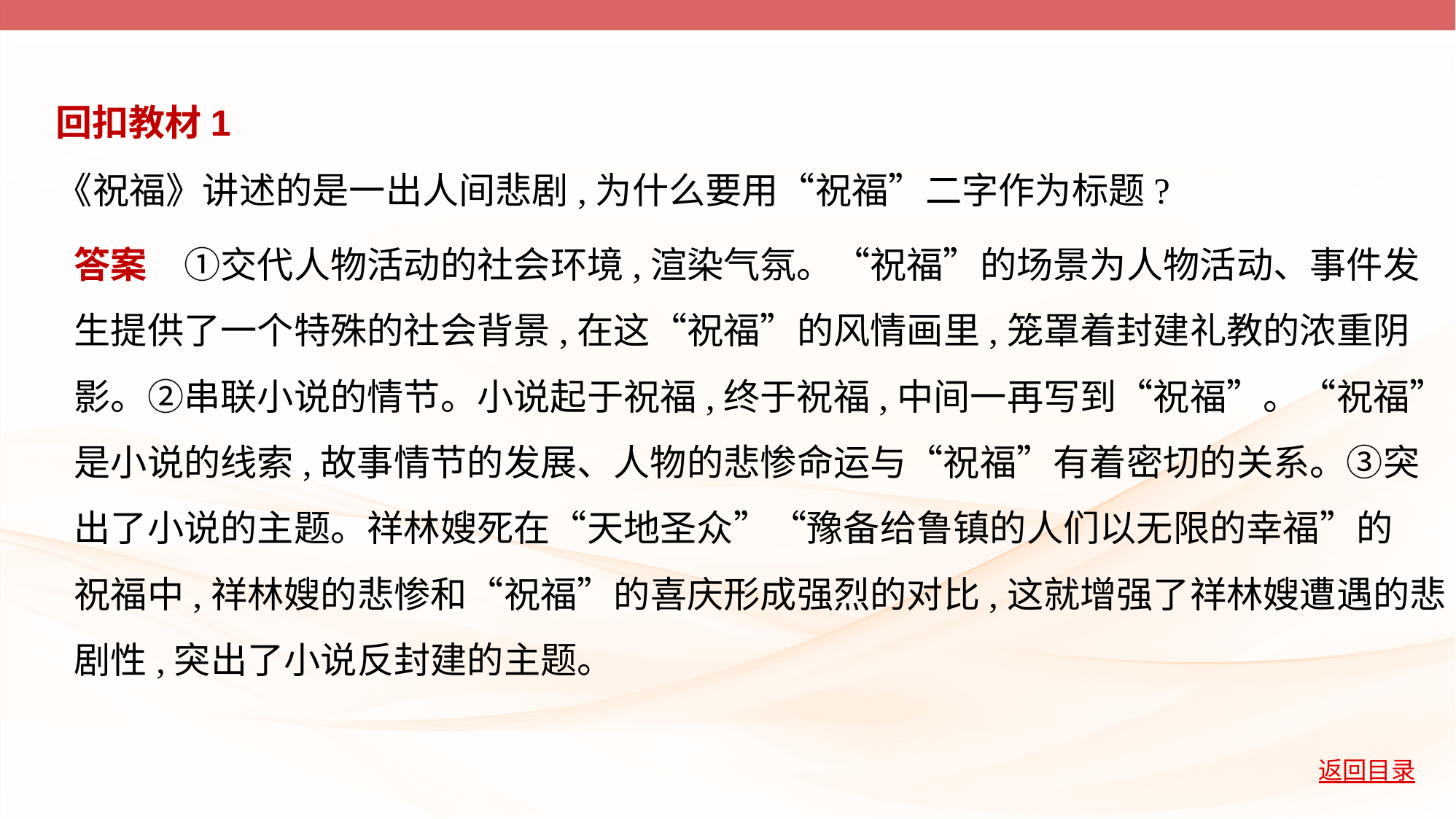

回扣教材1
《祝福》讲述的是一出人间悲剧,为什么要用“祝福”二字作为标题?
答案　①交代人物活动的社会环境,渲染气氛。“祝福”的场景为人物活动、事件发
生提供了一个特殊的社会背景,在这“祝福”的风情画里,笼罩着封建礼教的浓重阴
影。②串联小说的情节。小说起于祝福,终于祝福,中间一再写到“祝福”。“祝福”
是小说的线索,故事情节的发展、人物的悲惨命运与“祝福”有着密切的关系。③突
出了小说的主题。祥林嫂死在“天地圣众”“豫备给鲁镇的人们以无限的幸福”的
祝福中,祥林嫂的悲惨和“祝福”的喜庆形成强烈的对比,这就增强了祥林嫂遭遇的悲
剧性,突出了小说反封建的主题。